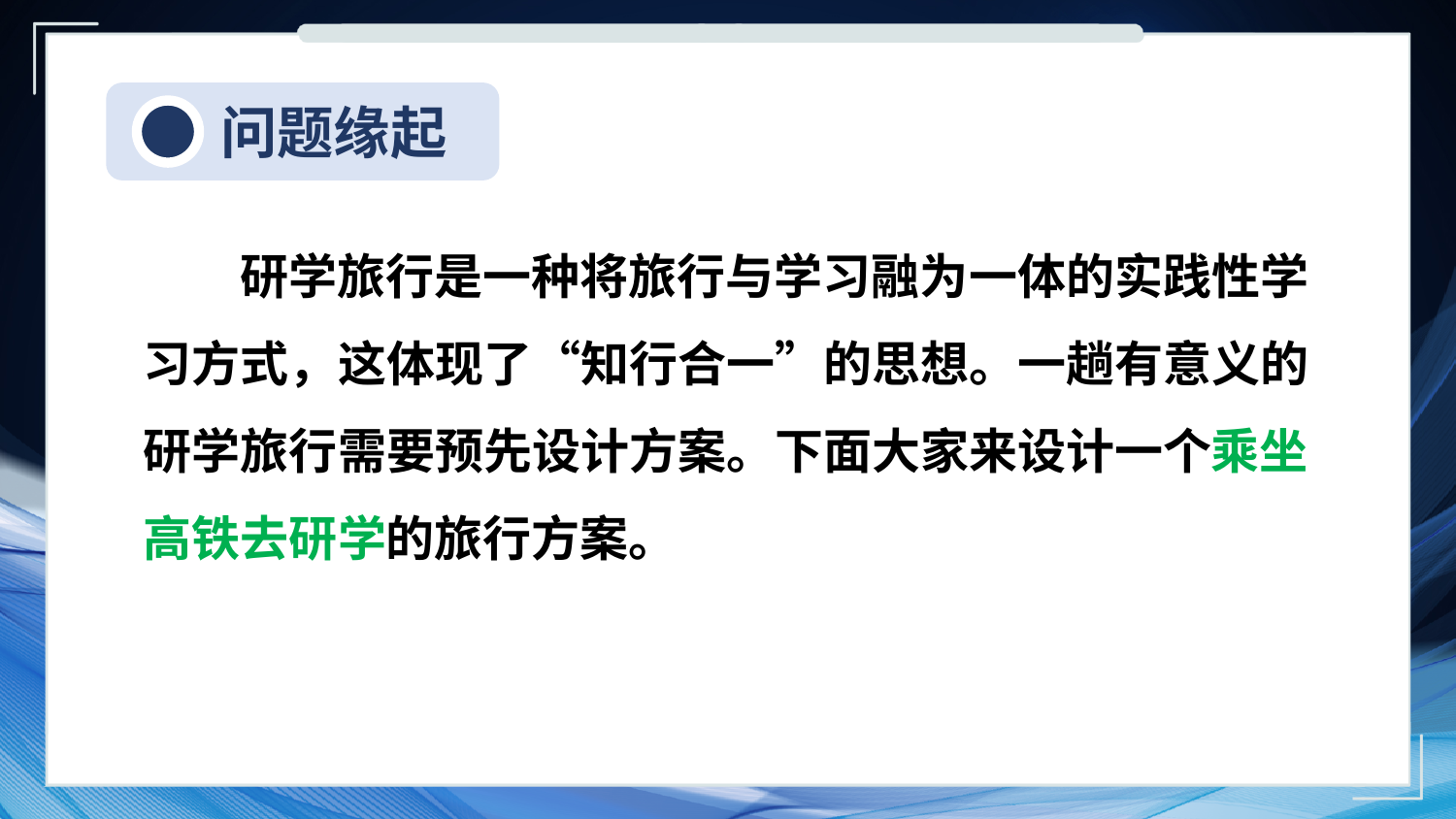

问题缘起

研学旅行是一种将旅行与学习融为一体的实践性学习方式，这体现了“知行合一”的思想。一趟有意义的研学旅行需要预先设计方案。下面大家来设计一个乘坐高铁去研学的旅行方案。